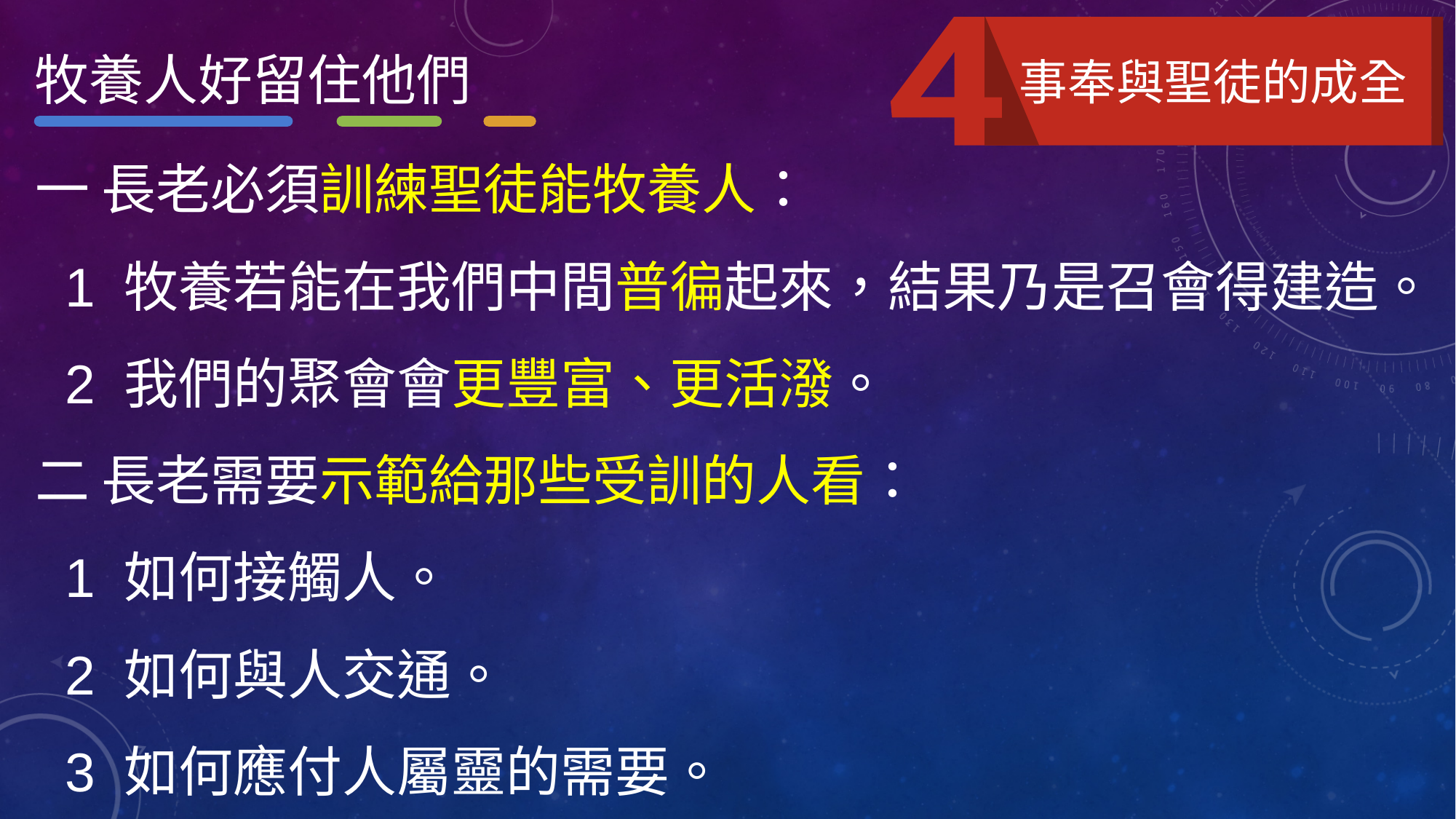

牧養人好留住他們
事奉與聖徒的成全

一 長老必須訓練聖徒能牧養人：
  1 牧養若能在我們中間普徧起來，結果乃是召會得建造。
  2 我們的聚會會更豐富、更活潑。
二 長老需要示範給那些受訓的人看：
  1 如何接觸人。
  2 如何與人交通。
  3 如何應付人屬靈的需要。